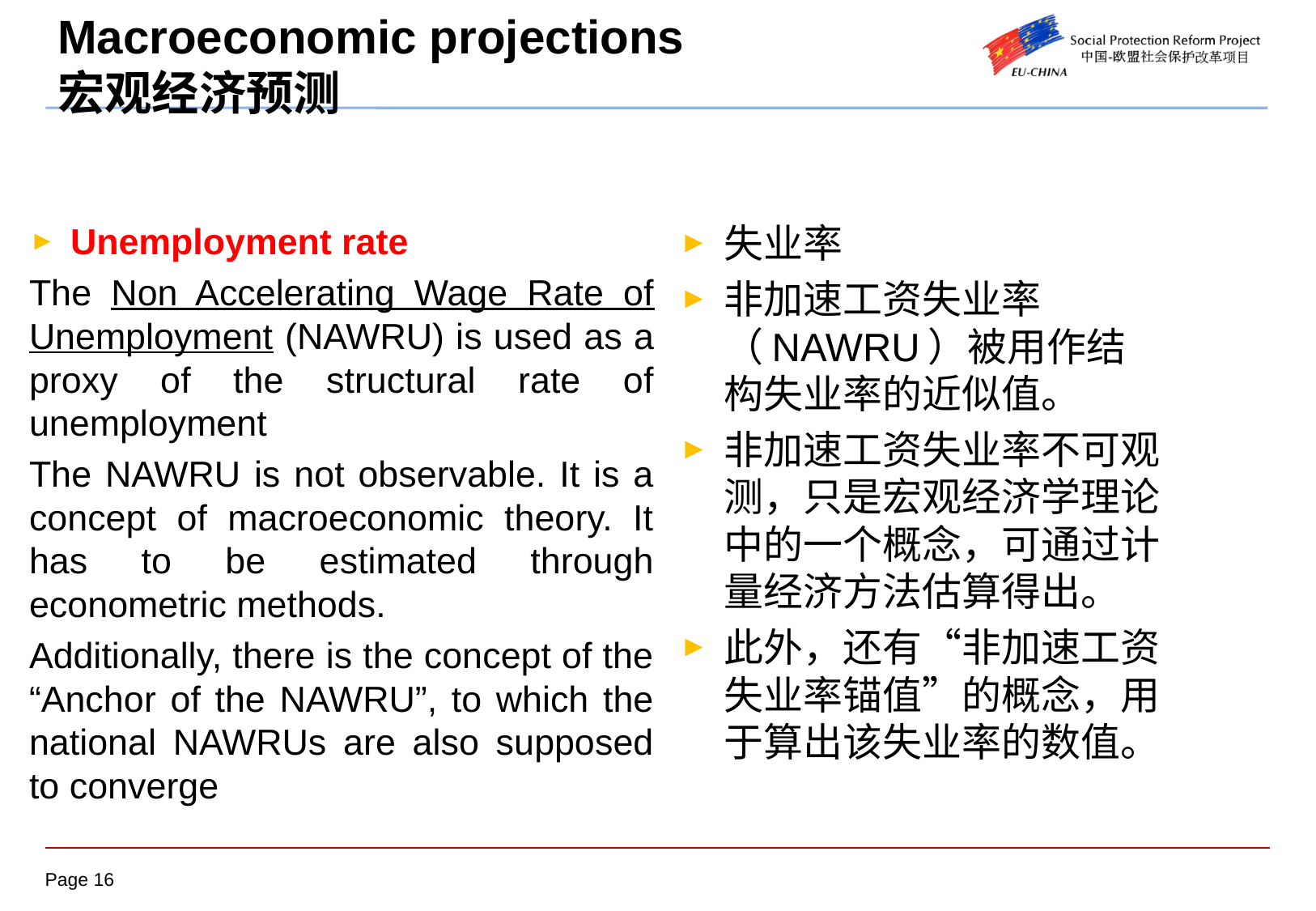

# Macroeconomic projections 宏观经济预测
Unemployment rate
The Non Accelerating Wage Rate of Unemployment (NAWRU) is used as a proxy of the structural rate of unemployment
The NAWRU is not observable. It is a concept of macroeconomic theory. It has to be estimated through econometric methods.
Additionally, there is the concept of the “Anchor of the NAWRU”, to which the national NAWRUs are also supposed to converge
失业率
非加速工资失业率（NAWRU）被用作结构失业率的近似值。
非加速工资失业率不可观测，只是宏观经济学理论中的一个概念，可通过计量经济方法估算得出。
此外，还有“非加速工资失业率锚值”的概念，用于算出该失业率的数值。